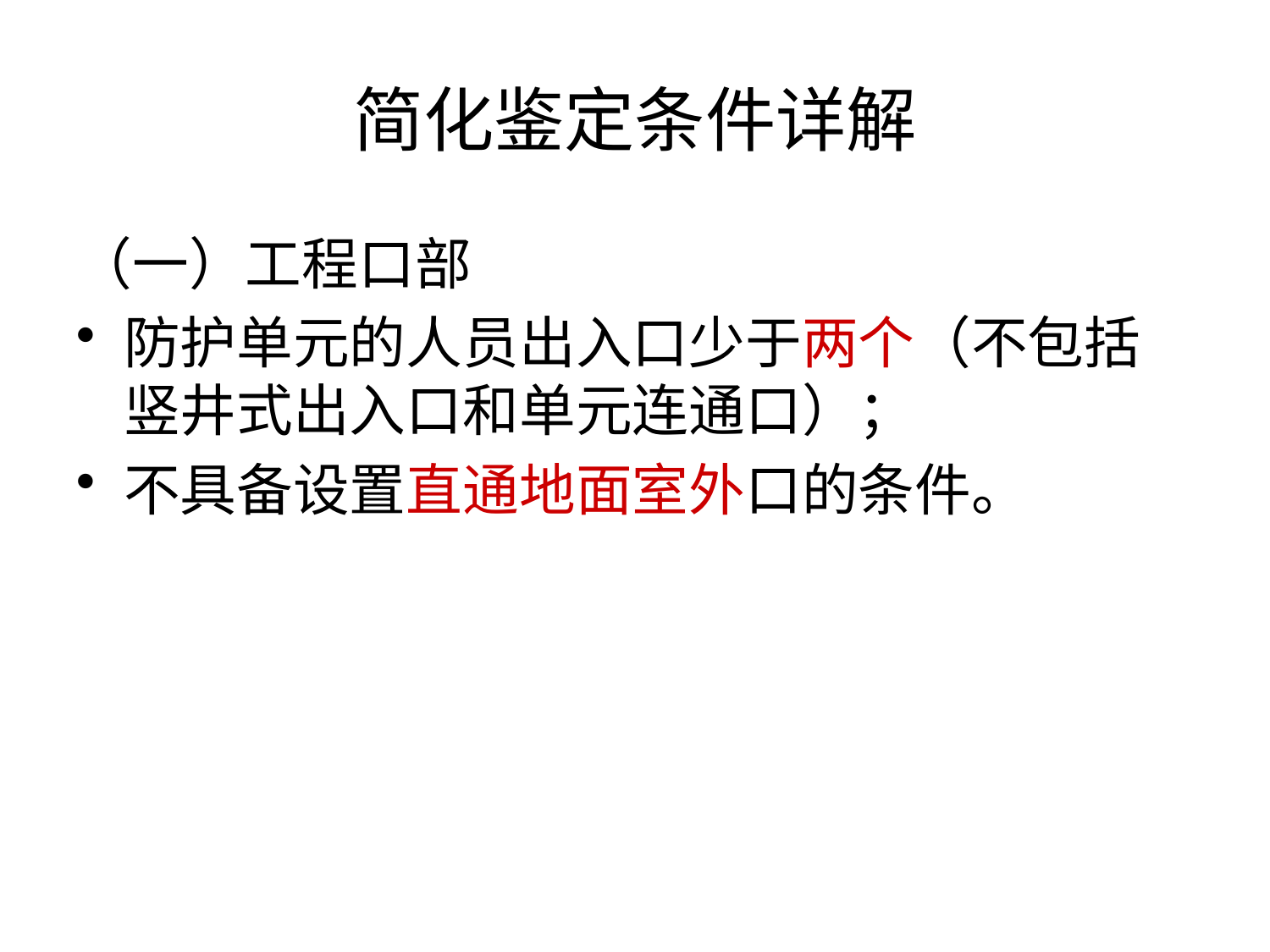

# 简化鉴定条件详解
（一）工程口部
防护单元的人员出入口少于两个（不包括竖井式出入口和单元连通口）；
不具备设置直通地面室外口的条件。